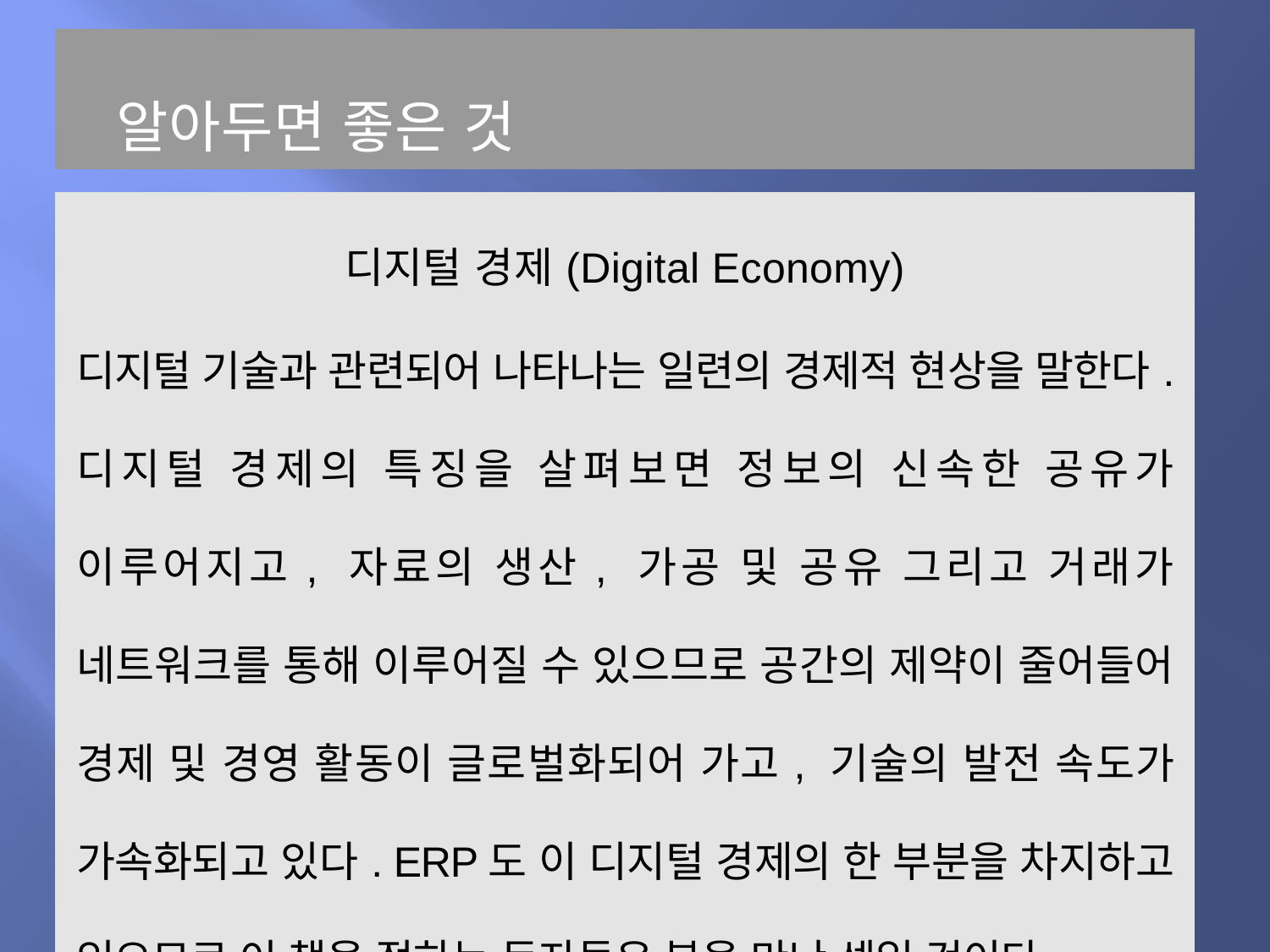

| 알아두면 좋은 것 |
| --- |
|  |
| 디지털 경제(Digital Economy) 디지털 기술과 관련되어 나타나는 일련의 경제적 현상을 말한다. 디지털 경제의 특징을 살펴보면 정보의 신속한 공유가 이루어지고, 자료의 생산, 가공 및 공유 그리고 거래가 네트워크를 통해 이루어질 수 있으므로 공간의 제약이 줄어들어 경제 및 경영 활동이 글로벌화되어 가고, 기술의 발전 속도가 가속화되고 있다. ERP도 이 디지털 경제의 한 부분을 차지하고 있으므로 이 책을 접하는 독자들은 복을 만난 셈일 것이다. |